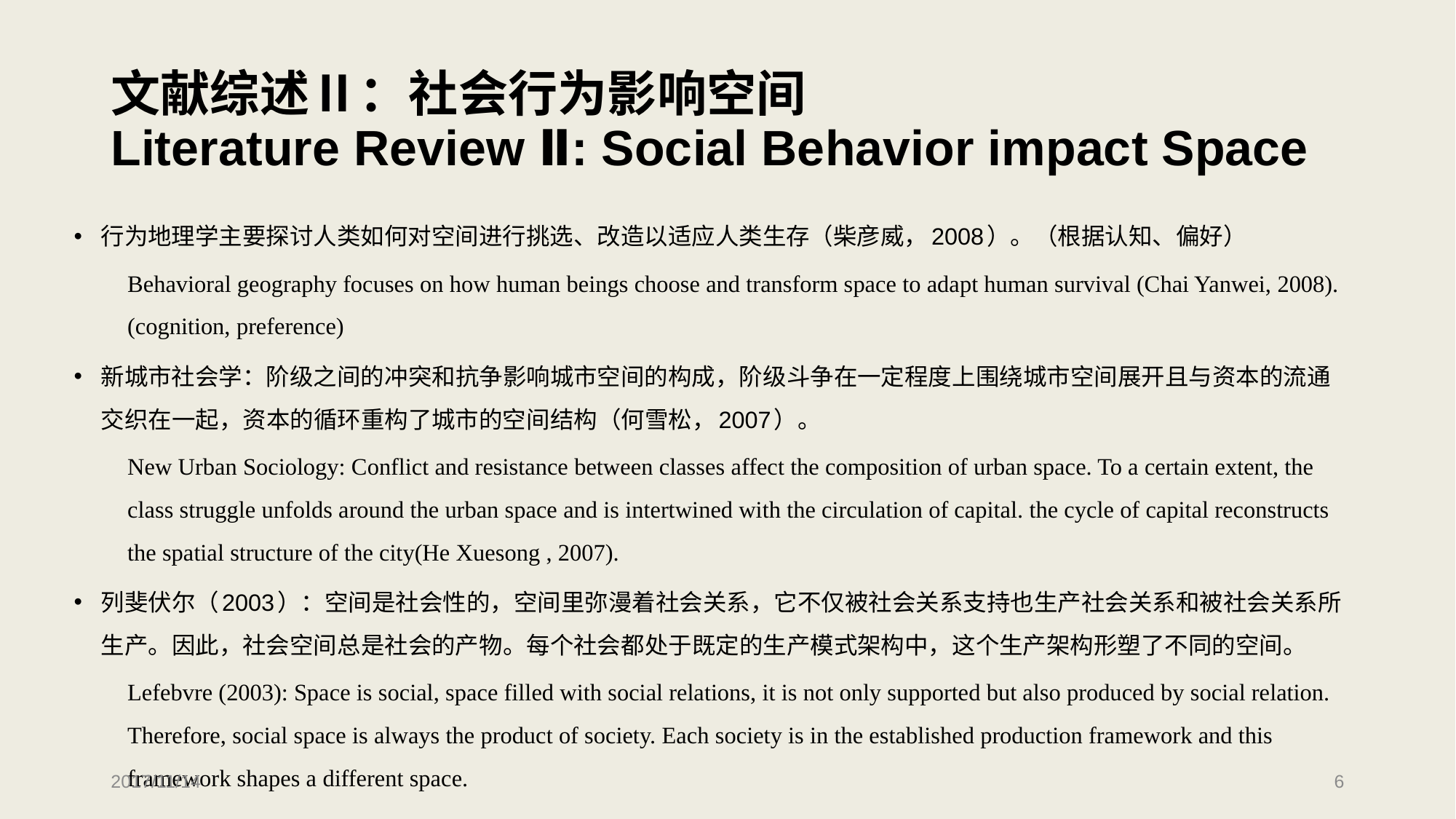

# 文献综述Ⅱ：社会行为影响空间 Literature Review Ⅱ: Social Behavior impact Space
行为地理学主要探讨人类如何对空间进行挑选、改造以适应人类生存（柴彦威，2008）。（根据认知、偏好）
Behavioral geography focuses on how human beings choose and transform space to adapt human survival (Chai Yanwei, 2008). (cognition, preference)
新城市社会学：阶级之间的冲突和抗争影响城市空间的构成，阶级斗争在一定程度上围绕城市空间展开且与资本的流通交织在一起，资本的循环重构了城市的空间结构（何雪松，2007）。
New Urban Sociology: Conflict and resistance between classes affect the composition of urban space. To a certain extent, the class struggle unfolds around the urban space and is intertwined with the circulation of capital. the cycle of capital reconstructs the spatial structure of the city(He Xuesong , 2007).
列斐伏尔（2003）：空间是社会性的，空间里弥漫着社会关系，它不仅被社会关系支持也生产社会关系和被社会关系所生产。因此，社会空间总是社会的产物。每个社会都处于既定的生产模式架构中，这个生产架构形塑了不同的空间。
Lefebvre (2003): Space is social, space filled with social relations, it is not only supported but also produced by social relation. Therefore, social space is always the product of society. Each society is in the established production framework and this framework shapes a different space.

2017/11/14
6